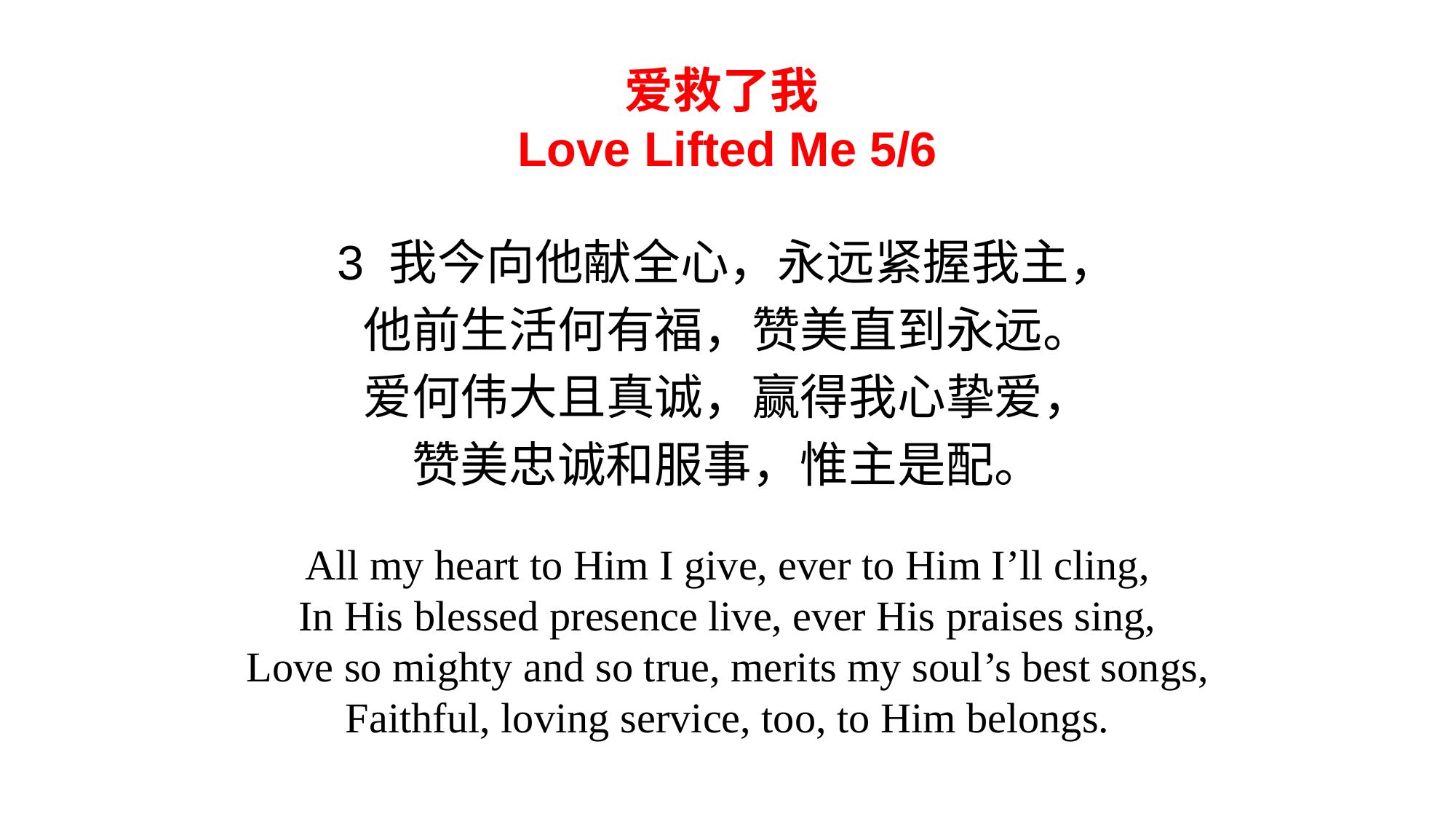

爱救了我
Love Lifted Me 5/6
3 我今向他献全心，永远紧握我主，
他前生活何有福，赞美直到永远。
爱何伟大且真诚，赢得我心挚爱，
赞美忠诚和服事，惟主是配。

All my heart to Him I give, ever to Him I’ll cling,
In His blessed presence live, ever His praises sing,
Love so mighty and so true, merits my soul’s best songs,
Faithful, loving service, too, to Him belongs.